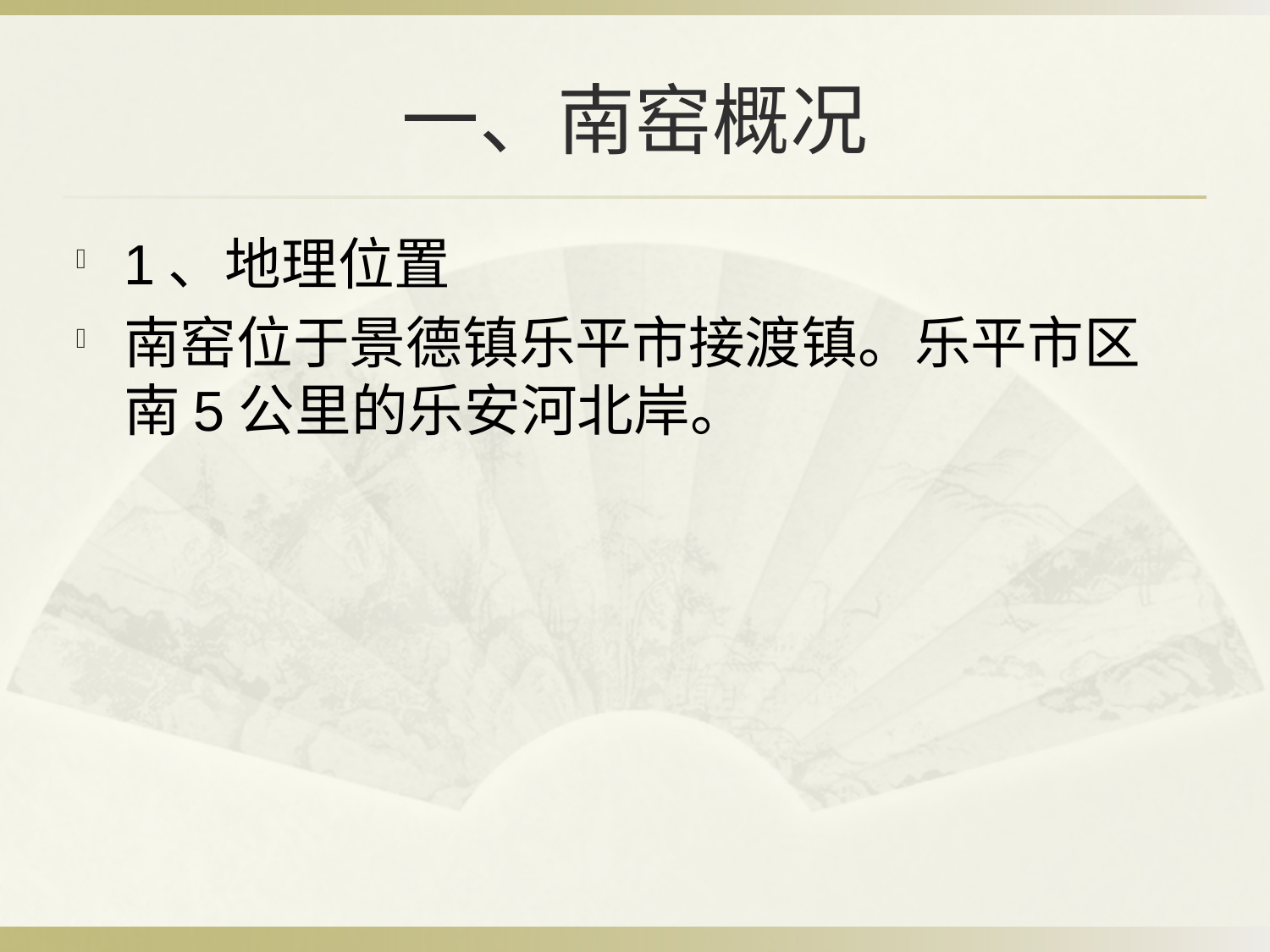

# 一、南窑概况
1、地理位置
南窑位于景德镇乐平市接渡镇。乐平市区南5公里的乐安河北岸。